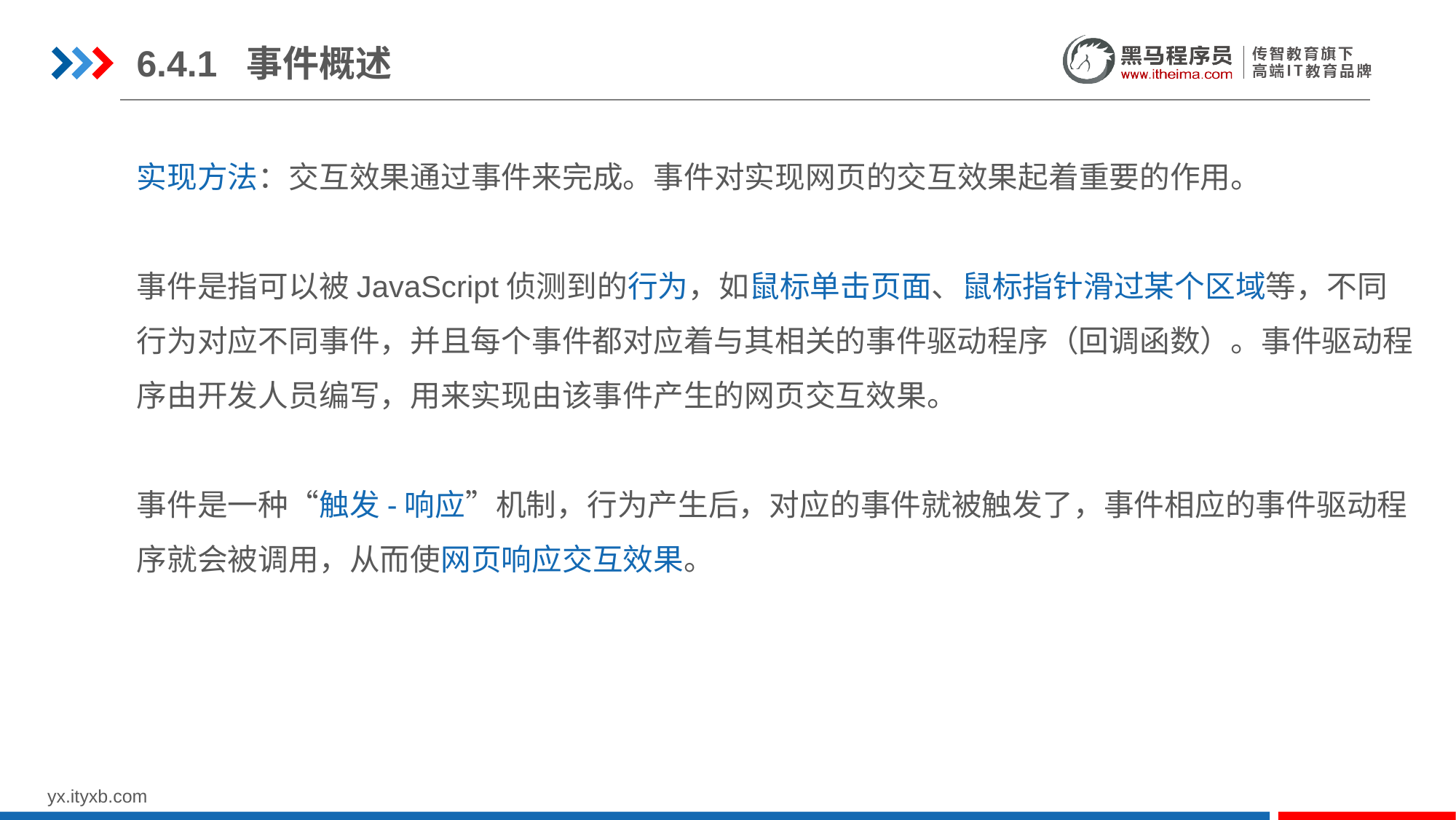

6.4.1  事件概述
实现方法：交互效果通过事件来完成。事件对实现网页的交互效果起着重要的作用。

事件是指可以被JavaScript侦测到的行为，如鼠标单击页面、鼠标指针滑过某个区域等，不同行为对应不同事件，并且每个事件都对应着与其相关的事件驱动程序（回调函数）。事件驱动程序由开发人员编写，用来实现由该事件产生的网页交互效果。

事件是一种“触发-响应”机制，行为产生后，对应的事件就被触发了，事件相应的事件驱动程序就会被调用，从而使网页响应交互效果。